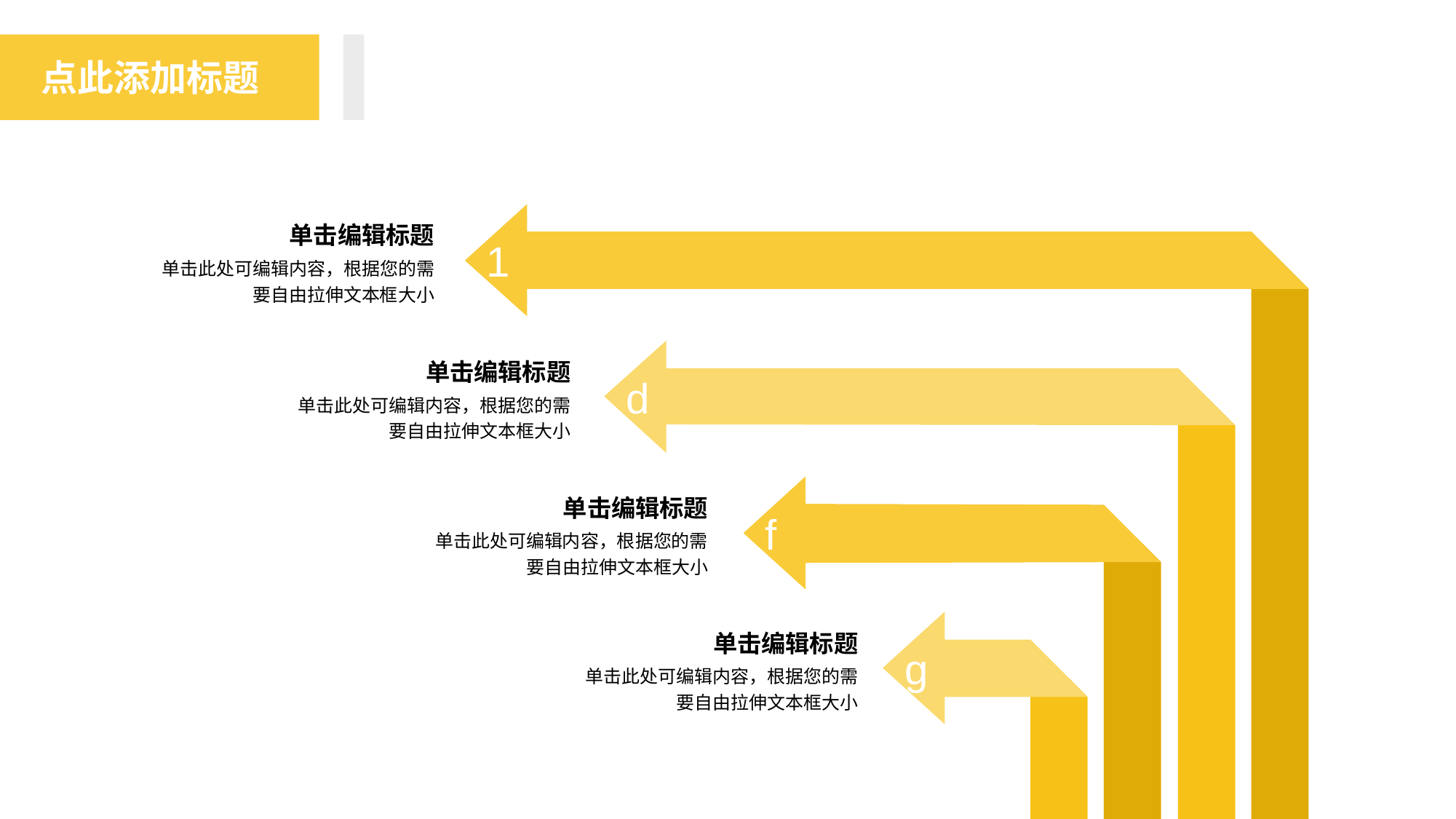

点此添加标题
1

单击编辑标题
单击此处可编辑内容，根据您的需要自由拉伸文本框大小

d

单击编辑标题
单击此处可编辑内容，根据您的需要自由拉伸文本框大小

f

单击编辑标题
单击此处可编辑内容，根据您的需要自由拉伸文本框大小

g

单击编辑标题
单击此处可编辑内容，根据您的需要自由拉伸文本框大小